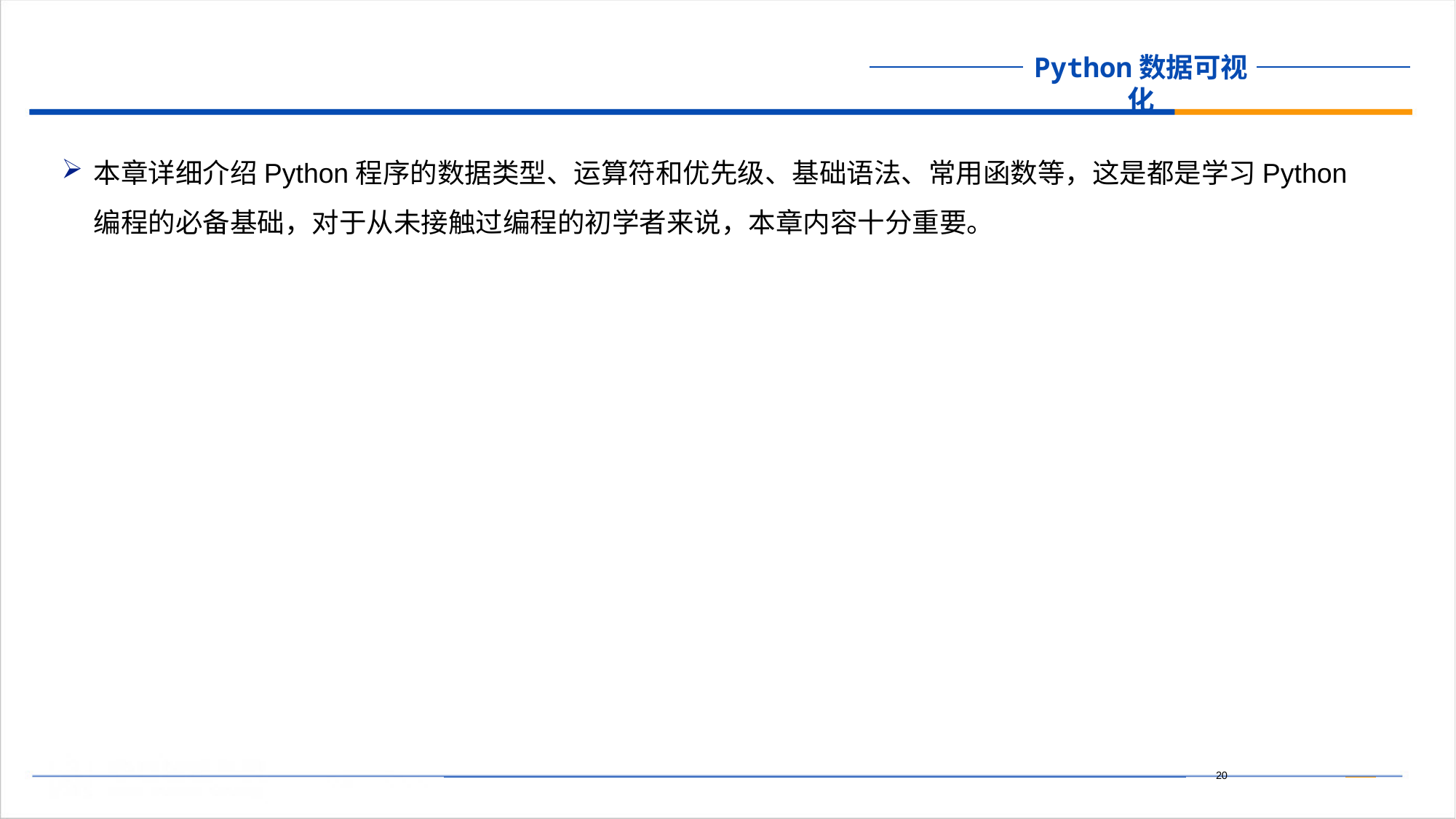

本章详细介绍Python程序的数据类型、运算符和优先级、基础语法、常用函数等，这是都是学习Python编程的必备基础，对于从未接触过编程的初学者来说，本章内容十分重要。